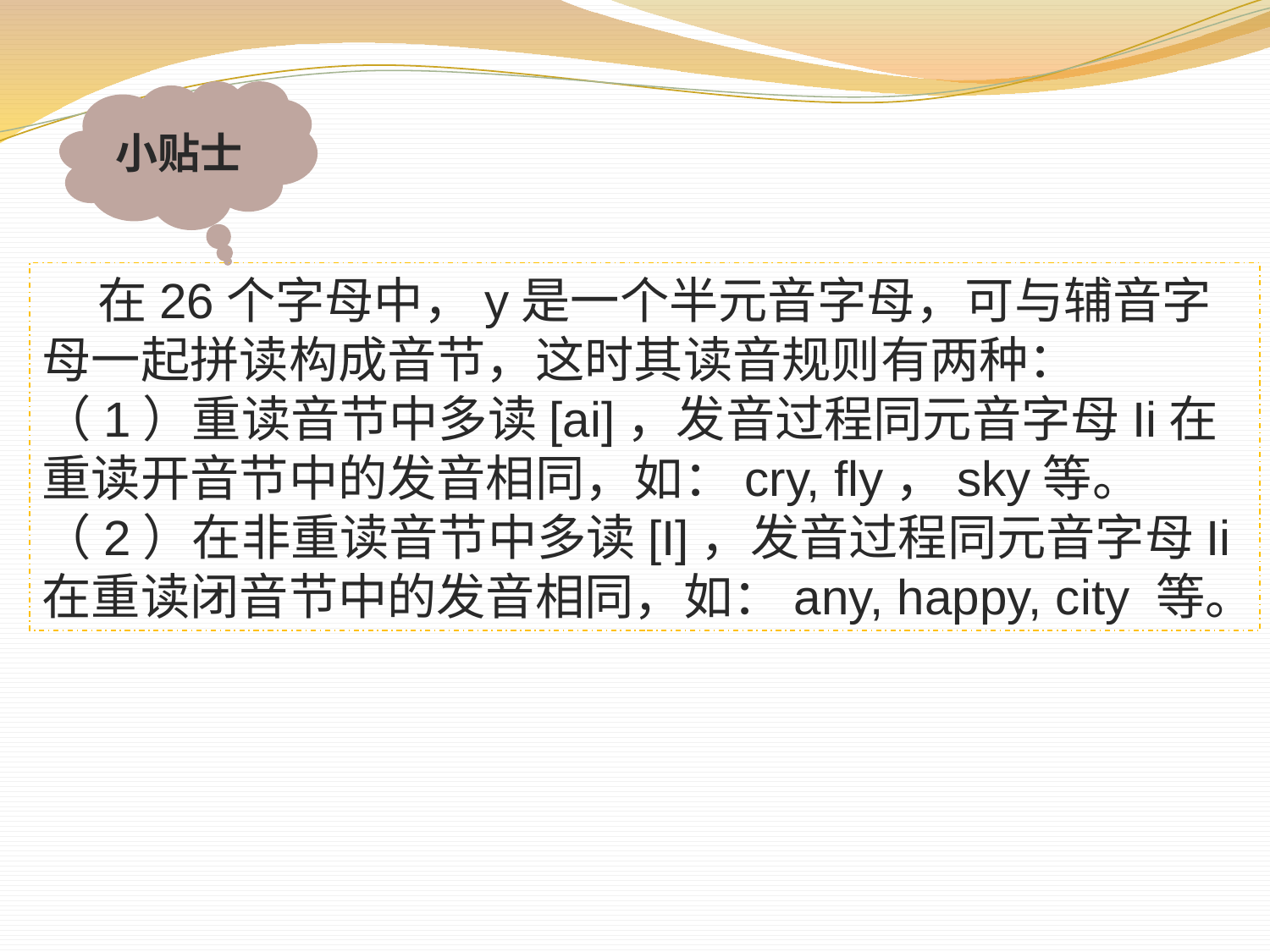

小贴士
老师提醒同学们带着问题听课文录音
    在26个字母中，y是一个半元音字母，可与辅音字母一起拼读构成音节，这时其读音规则有两种：
（1）重读音节中多读[ai]，发音过程同元音字母Ii在重读开音节中的发音相同，如：cry, fly，sky等。
（2）在非重读音节中多读[I]，发音过程同元音字母Ii在重读闭音节中的发音相同，如：any, happy, city 等。